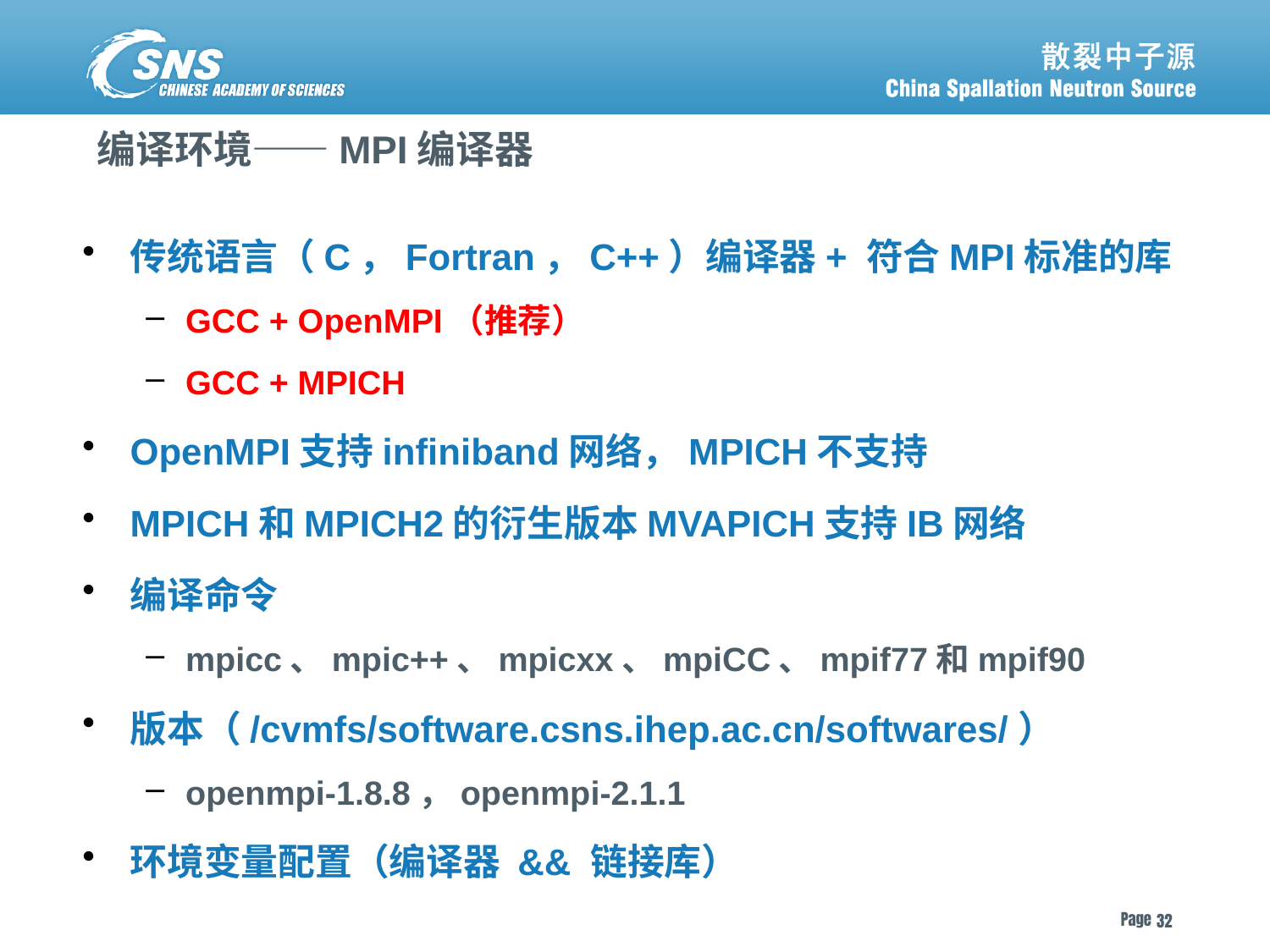

# 编译环境——MPI编译器
传统语言（C，Fortran，C++）编译器+ 符合MPI标准的库
GCC + OpenMPI（推荐）
GCC + MPICH
OpenMPI支持infiniband网络，MPICH不支持
MPICH和MPICH2的衍生版本MVAPICH支持IB网络
编译命令
mpicc、mpic++、mpicxx、mpiCC、mpif77和mpif90
版本（/cvmfs/software.csns.ihep.ac.cn/softwares/）
openmpi-1.8.8，openmpi-2.1.1
环境变量配置（编译器 && 链接库）

32